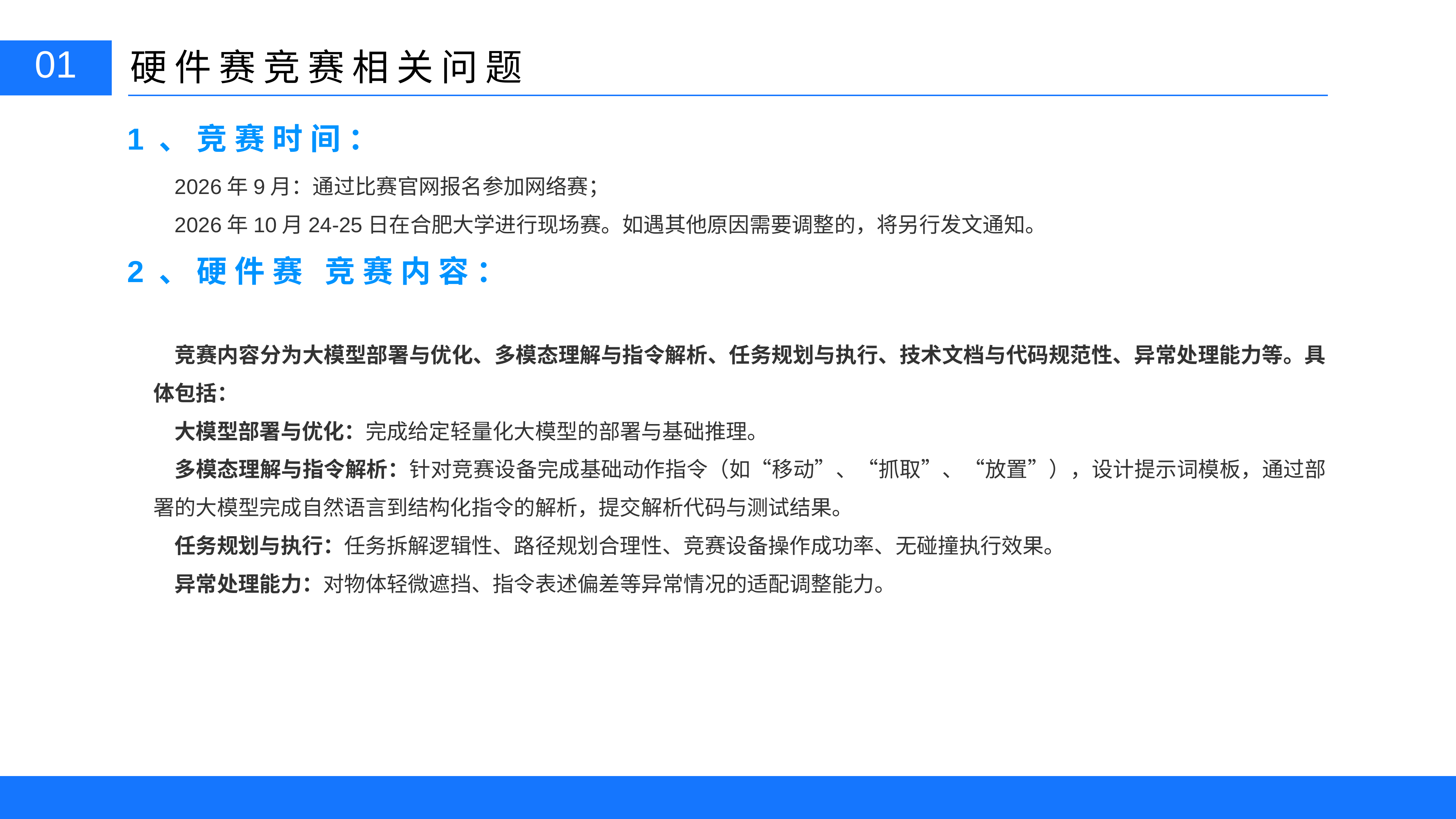

硬件赛竞赛相关问题
01
1、竞赛时间：
2026年9月：通过比赛官网报名参加网络赛；
2026年10月24-25日在合肥大学进行现场赛。如遇其他原因需要调整的，将另行发文通知。
2、硬件赛 竞赛内容：
竞赛内容分为大模型部署与优化、多模态理解与指令解析、任务规划与执行、技术文档与代码规范性、异常处理能力等。具体包括：
大模型部署与优化：完成给定轻量化大模型的部署与基础推理。
多模态理解与指令解析：针对竞赛设备完成基础动作指令（如“移动”、“抓取”、“放置”），设计提示词模板，通过部署的大模型完成自然语言到结构化指令的解析，提交解析代码与测试结果。
任务规划与执行：任务拆解逻辑性、路径规划合理性、竞赛设备操作成功率、无碰撞执行效果。
异常处理能力：对物体轻微遮挡、指令表述偏差等异常情况的适配调整能力。